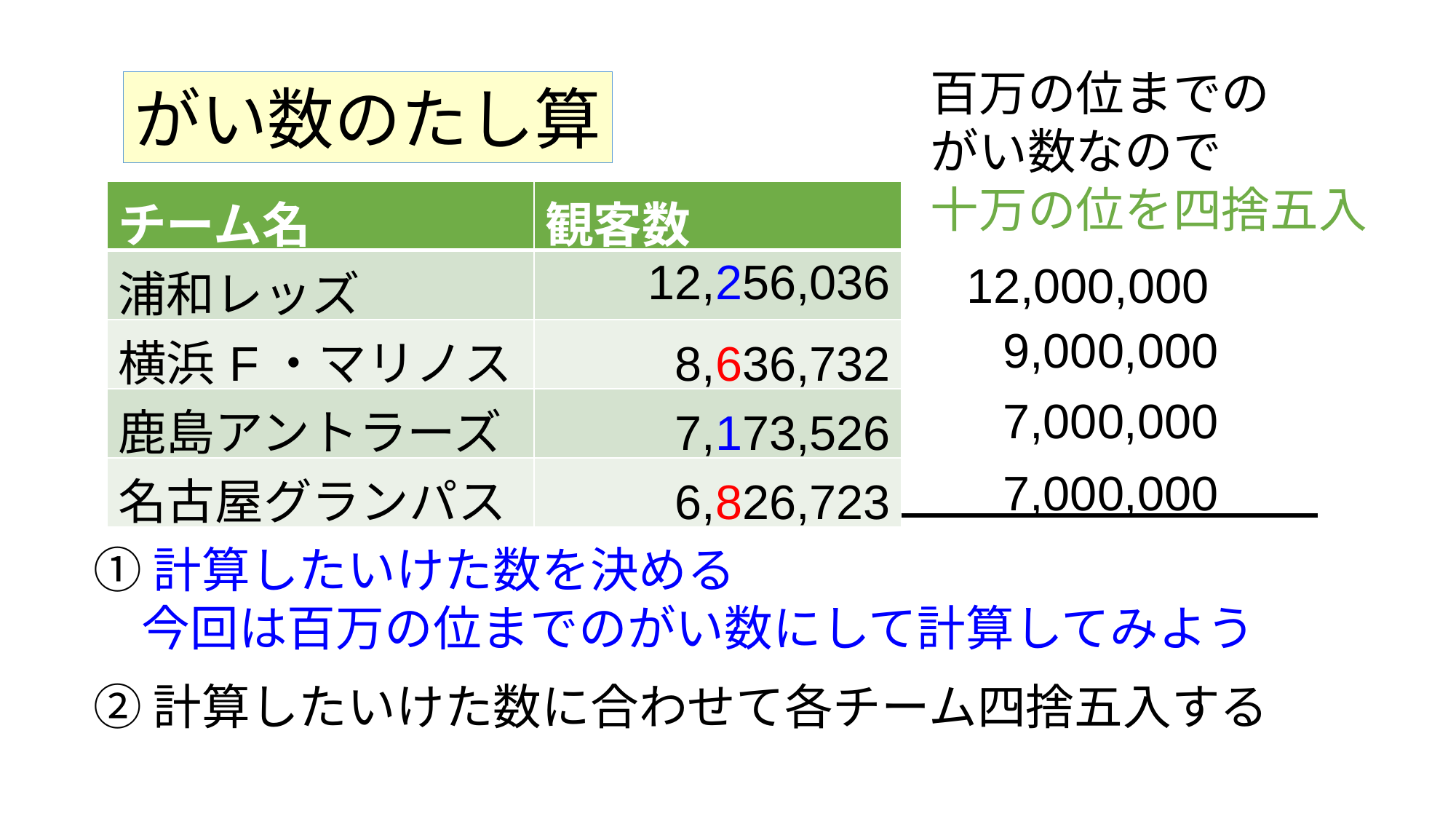

百万の位までの
がい数なので
十万の位を四捨五入
がい数のたし算
| チーム名 | 観客数 |
| --- | --- |
| 浦和レッズ | 12,256,036 |
| 横浜F・マリノス | 8,636,732 |
| 鹿島アントラーズ | 7,173,526 |
| 名古屋グランパス | 6,826,723 |
12,000,000
9,000,000
7,000,000
7,000,000
①計算したいけた数を決める
　今回は百万の位までのがい数にして計算してみよう
②計算したいけた数に合わせて各チーム四捨五入する